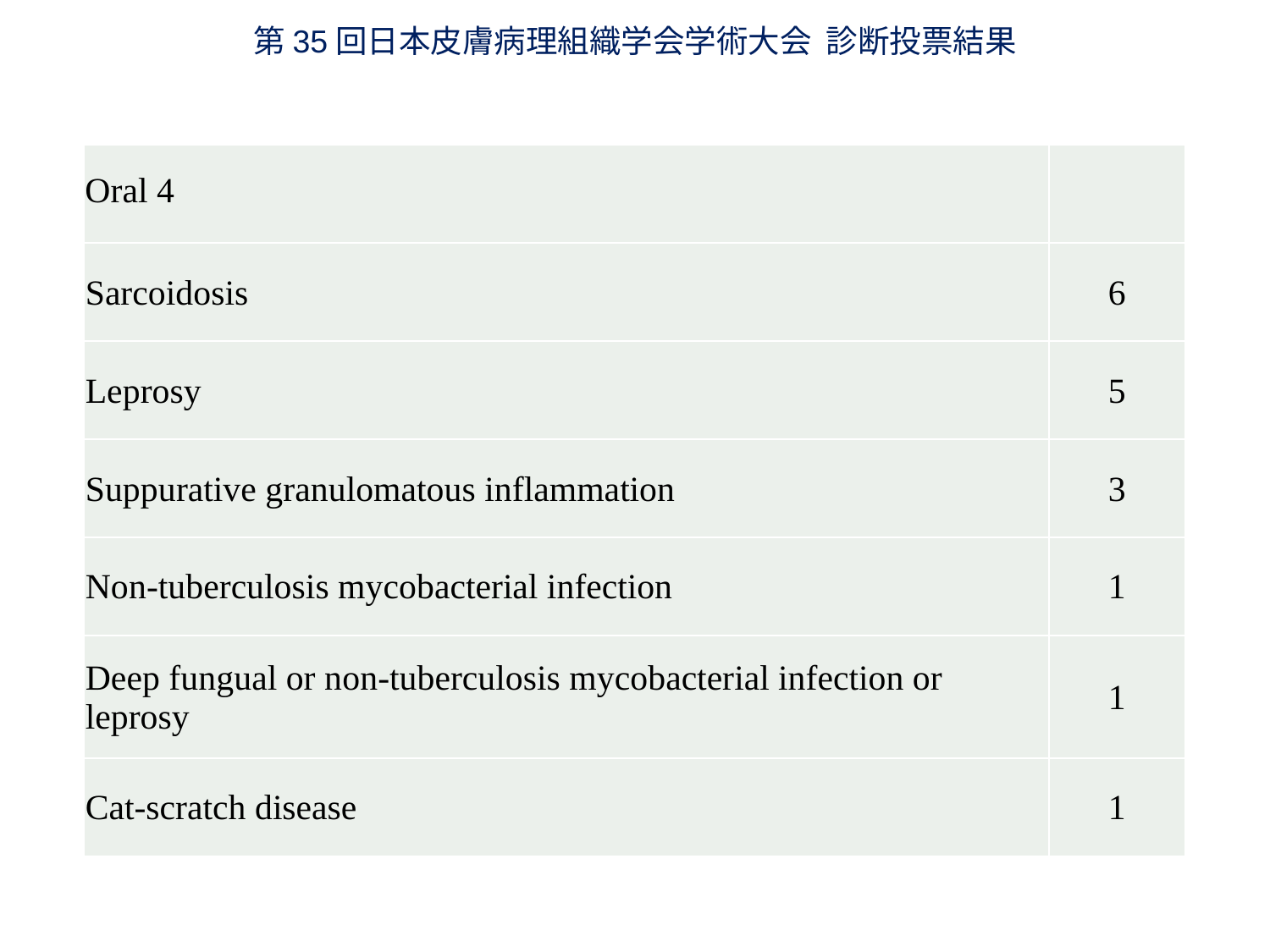

第35回日本皮膚病理組織学会学術大会  診断投票結果
| Oral 4 |  |
| --- | --- |
| Sarcoidosis | 6 |
| Leprosy | 5 |
| Suppurative granulomatous inflammation | 3 |
| Non-tuberculosis mycobacterial infection | 1 |
| Deep fungual or non-tuberculosis mycobacterial infection or leprosy | 1 |
| Cat-scratch disease | 1 |